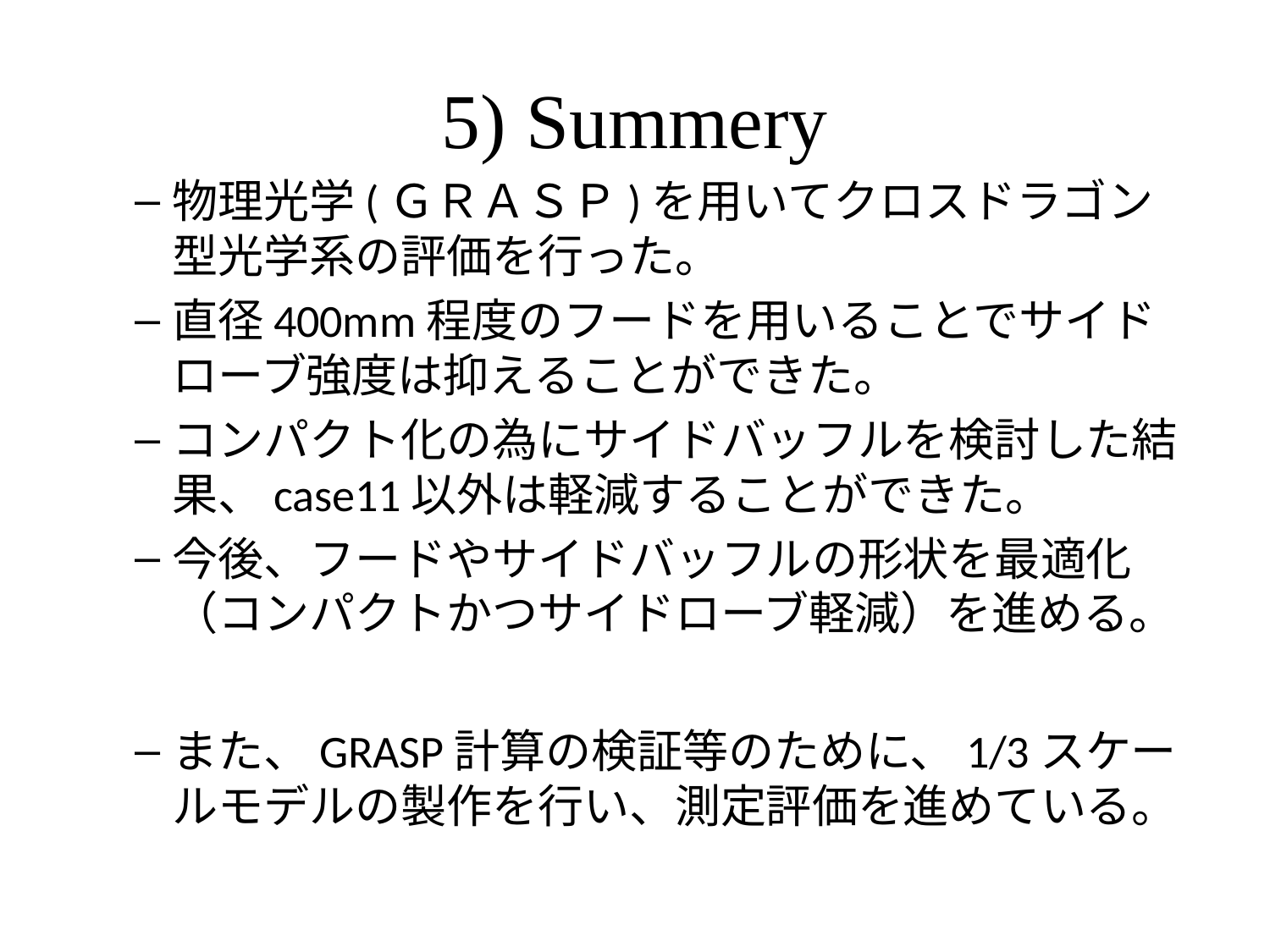

# 5) Summery
物理光学(ＧＲＡＳＰ)を用いてクロスドラゴン型光学系の評価を行った。
直径400mm程度のフードを用いることでサイドローブ強度は抑えることができた。
コンパクト化の為にサイドバッフルを検討した結果、case11以外は軽減することができた。
今後、フードやサイドバッフルの形状を最適化（コンパクトかつサイドローブ軽減）を進める。

また、GRASP計算の検証等のために、1/3スケールモデルの製作を行い、測定評価を進めている。